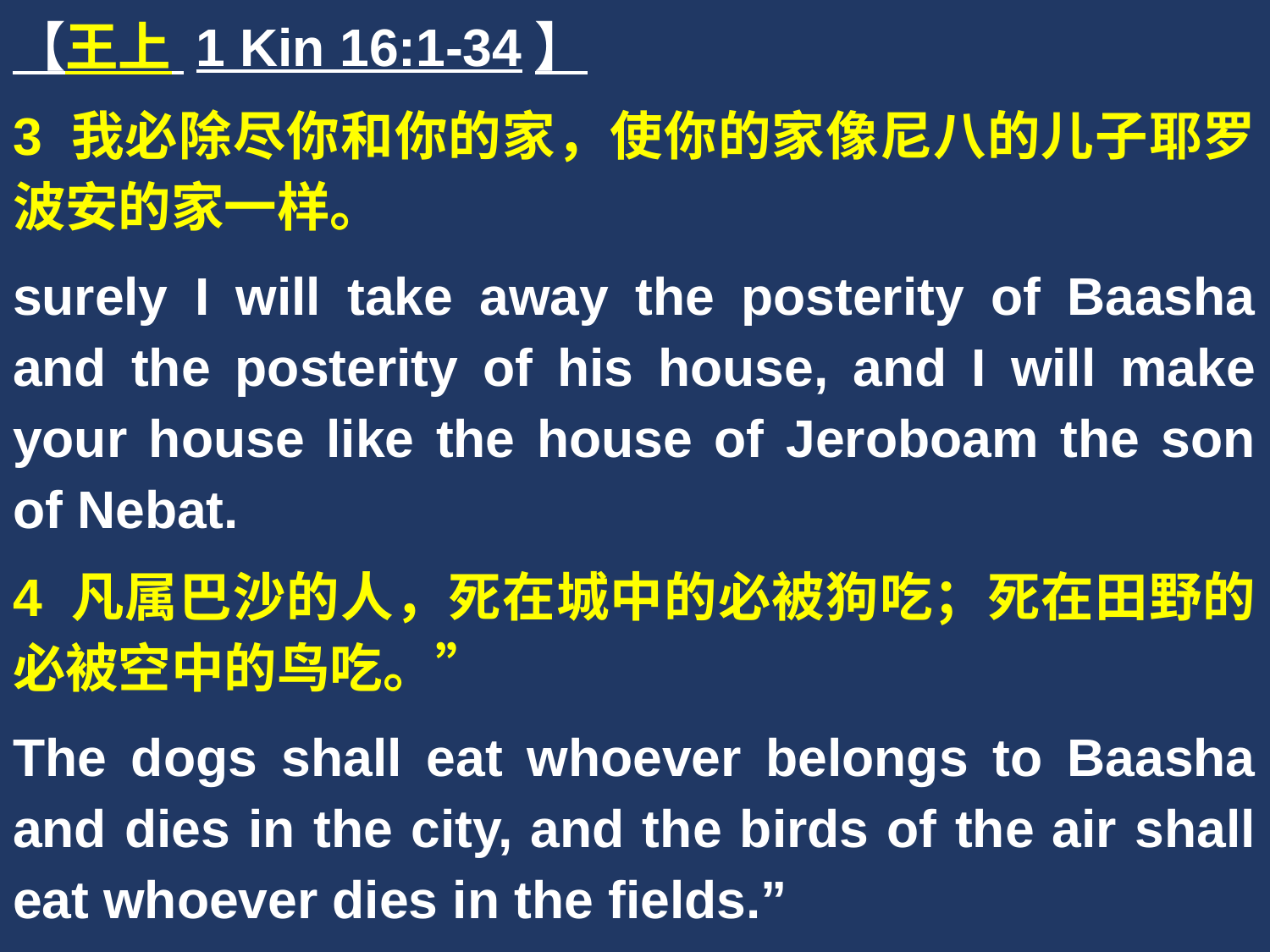

【王上 1 Kin 16:1-34】
3 我必除尽你和你的家，使你的家像尼八的儿子耶罗波安的家一样。
surely I will take away the posterity of Baasha and the posterity of his house, and I will make your house like the house of Jeroboam the son of Nebat.
4 凡属巴沙的人，死在城中的必被狗吃；死在田野的必被空中的鸟吃。”
The dogs shall eat whoever belongs to Baasha and dies in the city, and the birds of the air shall eat whoever dies in the fields.”